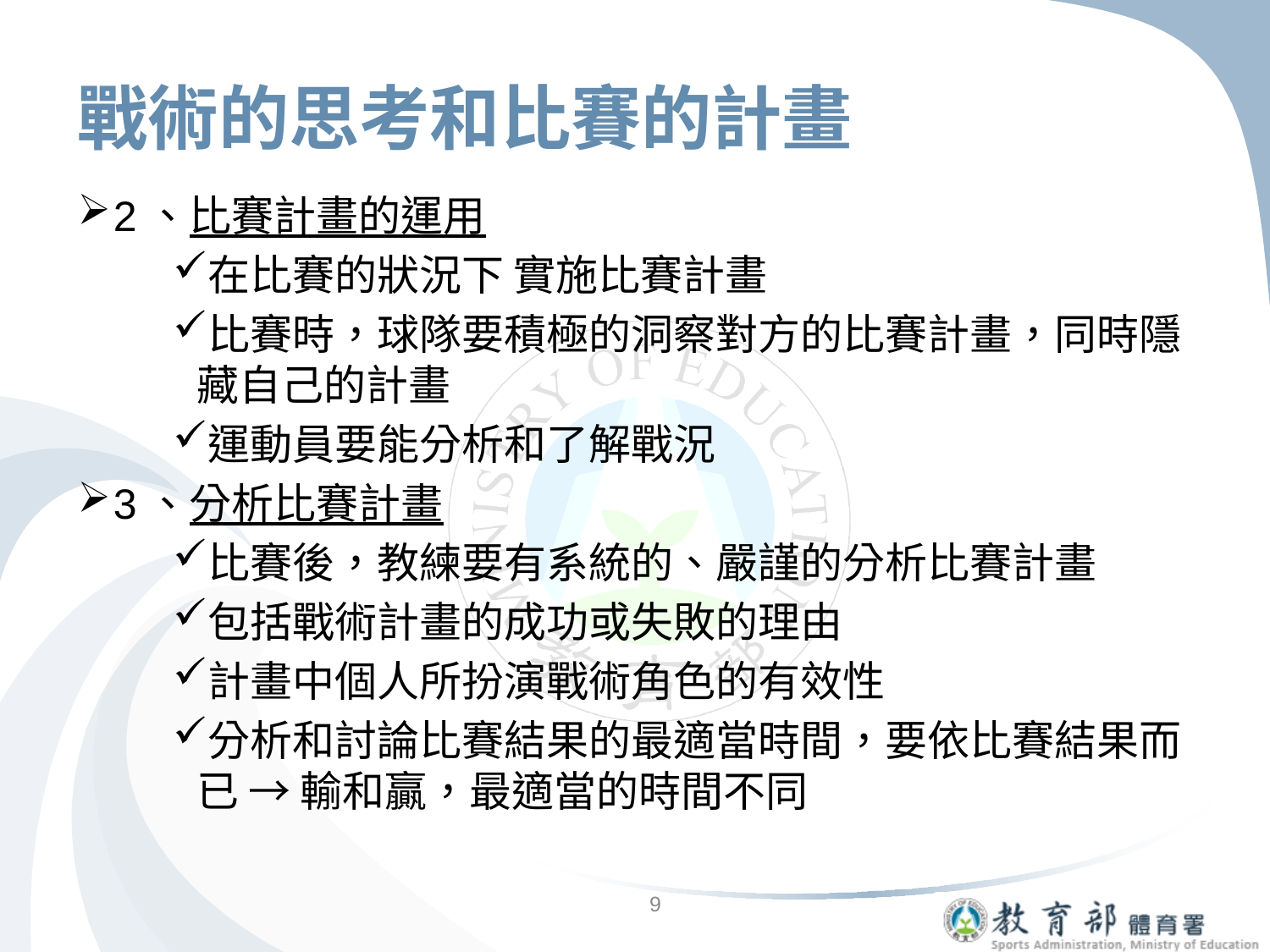

# 戰術的思考和比賽的計畫
2、比賽計畫的運用
在比賽的狀況下 實施比賽計畫
比賽時，球隊要積極的洞察對方的比賽計畫，同時隱藏自己的計畫
運動員要能分析和了解戰況
3、分析比賽計畫
比賽後，教練要有系統的、嚴謹的分析比賽計畫
包括戰術計畫的成功或失敗的理由
計畫中個人所扮演戰術角色的有效性
分析和討論比賽結果的最適當時間，要依比賽結果而已 → 輸和贏，最適當的時間不同
9